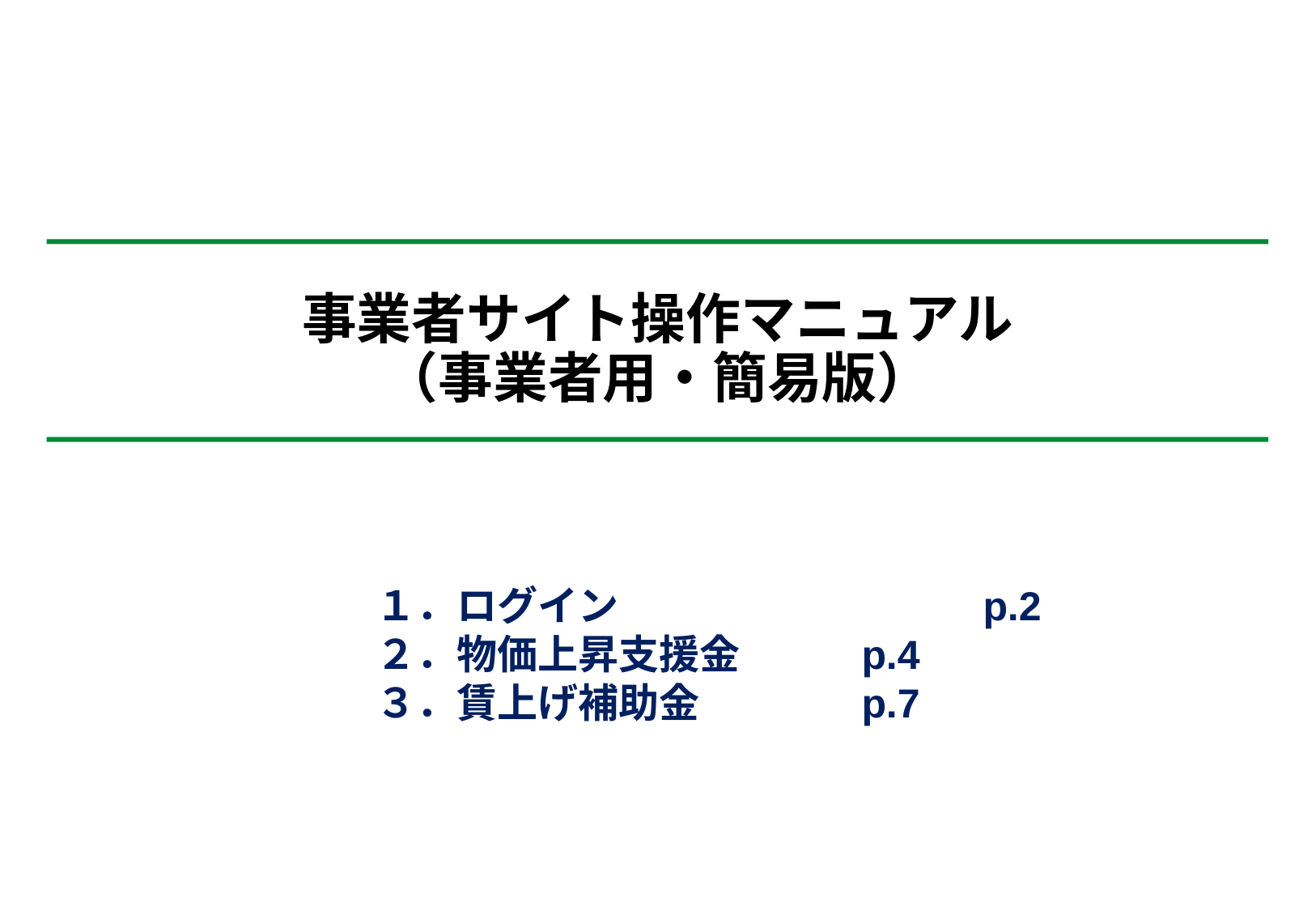

# 事業者サイト操作マニュアル （事業者用・簡易版）

１．ログイン			p.2
２．物価上昇支援金	p.4
３．賃上げ補助金		p.7